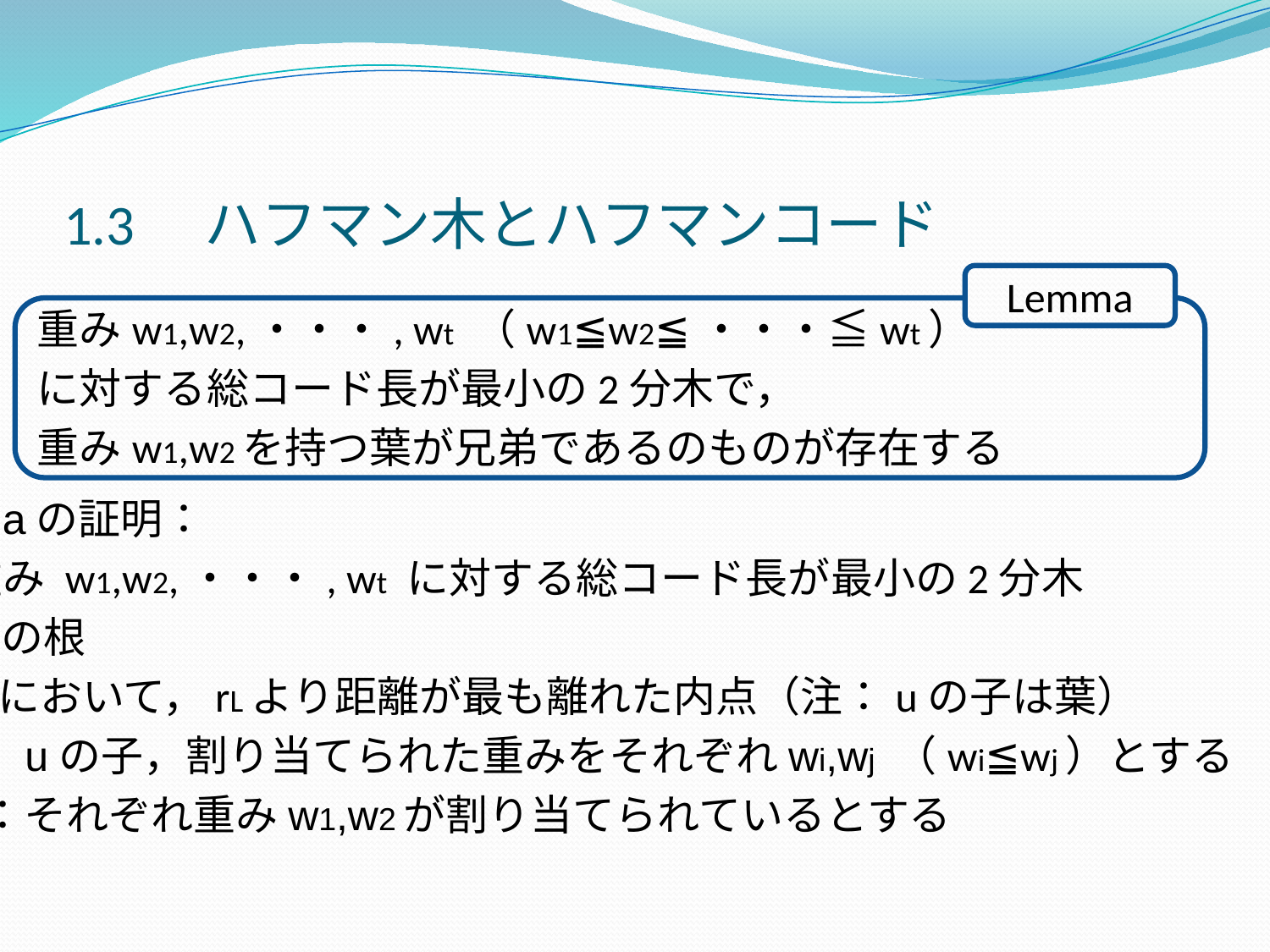

# 1.3　ハフマン木とハフマンコード
Lemma
重みw1,w2,・・・, wt （w1≦w2≦・・・≦wt）
に対する総コード長が最小の2分木で，
重みw1,w2を持つ葉が兄弟であるのものが存在する

Lemmaの証明：
L：重み w1,w2,・・・, wt に対する総コード長が最小の2分木
rL：Lの根
u：Lにおいて，rLより距離が最も離れた内点（注：uの子は葉）
vi, vj：uの子，割り当てられた重みをそれぞれwi,wj （wi≦wj）とする
v1,v2：それぞれ重みw1,w2が割り当てられているとする